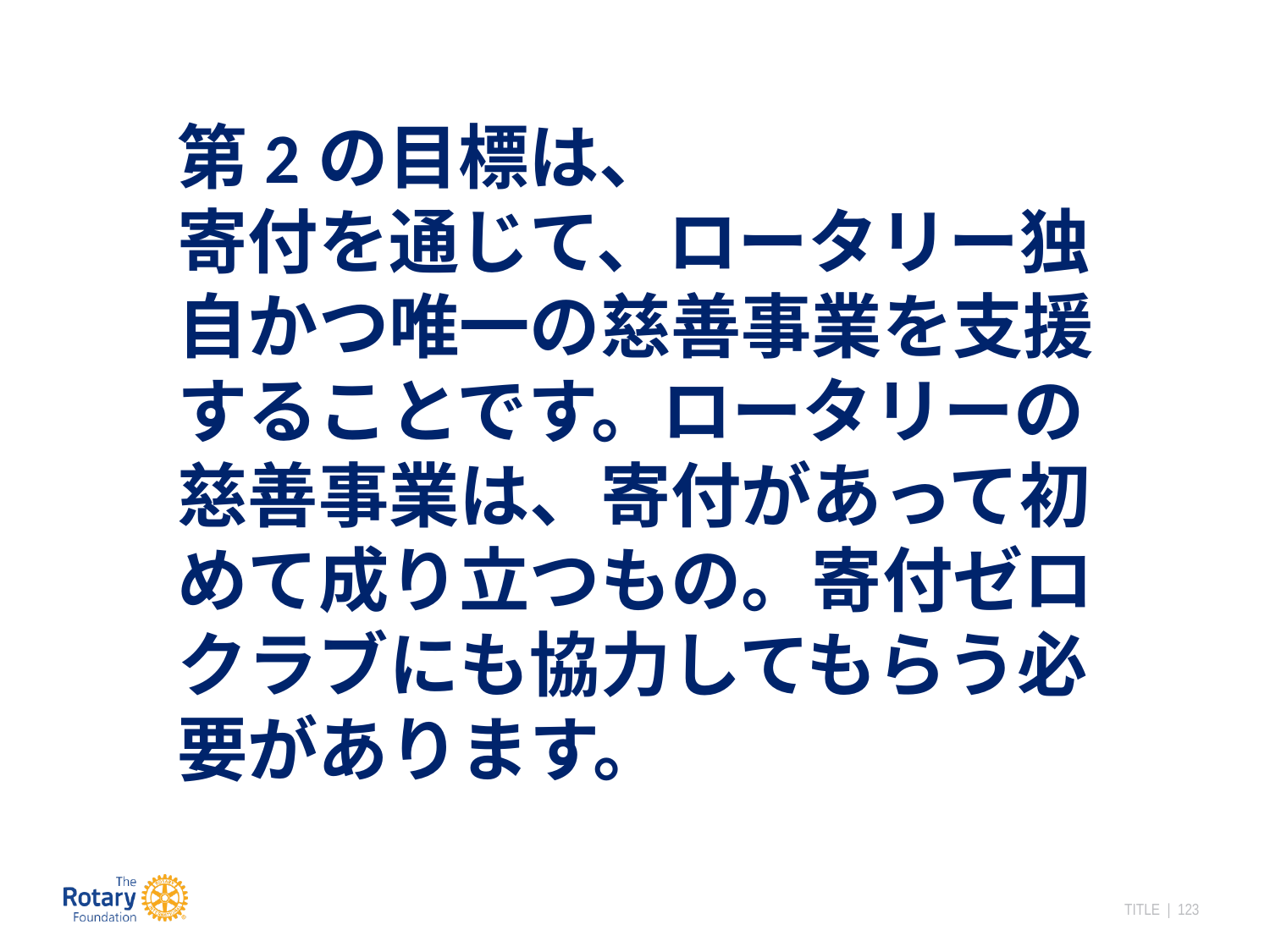

第2の目標は、
寄付を通じて、ロータリー独自かつ唯一の慈善事業を支援することです。ロータリーの慈善事業は、寄付があって初めて成り立つもの。寄付ゼロクラブにも協力してもらう必要があります。